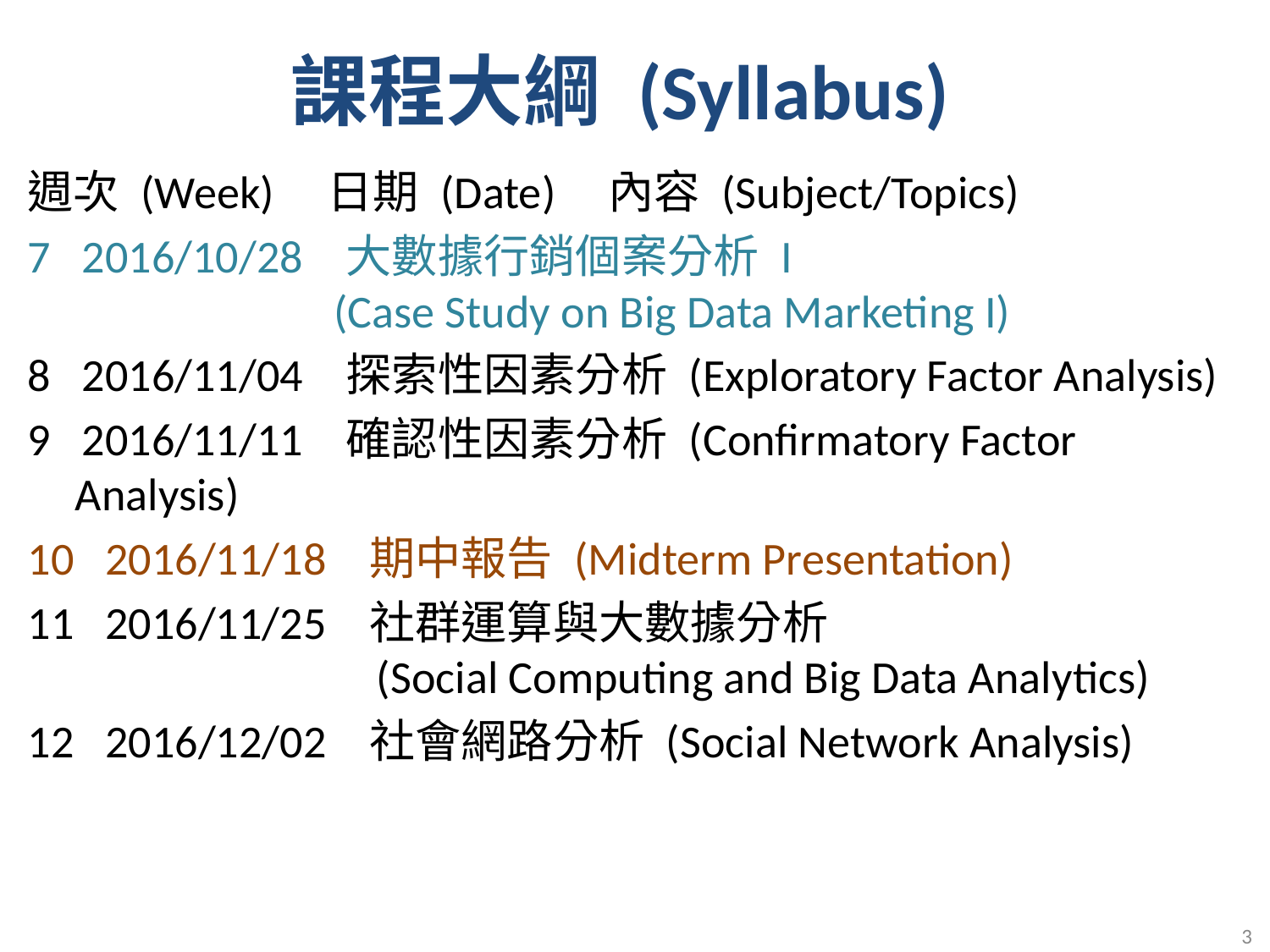

課程大綱 (Syllabus)
週次 (Week)    日期 (Date)    內容 (Subject/Topics)
7   2016/10/28   大數據行銷個案分析 I
                         (Case Study on Big Data Marketing I)
8   2016/11/04   探索性因素分析 (Exploratory Factor Analysis)
9   2016/11/11   確認性因素分析 (Confirmatory Factor Analysis)
10   2016/11/18   期中報告 (Midterm Presentation)
11   2016/11/25   社群運算與大數據分析
                            (Social Computing and Big Data Analytics)
12   2016/12/02   社會網路分析 (Social Network Analysis)
3